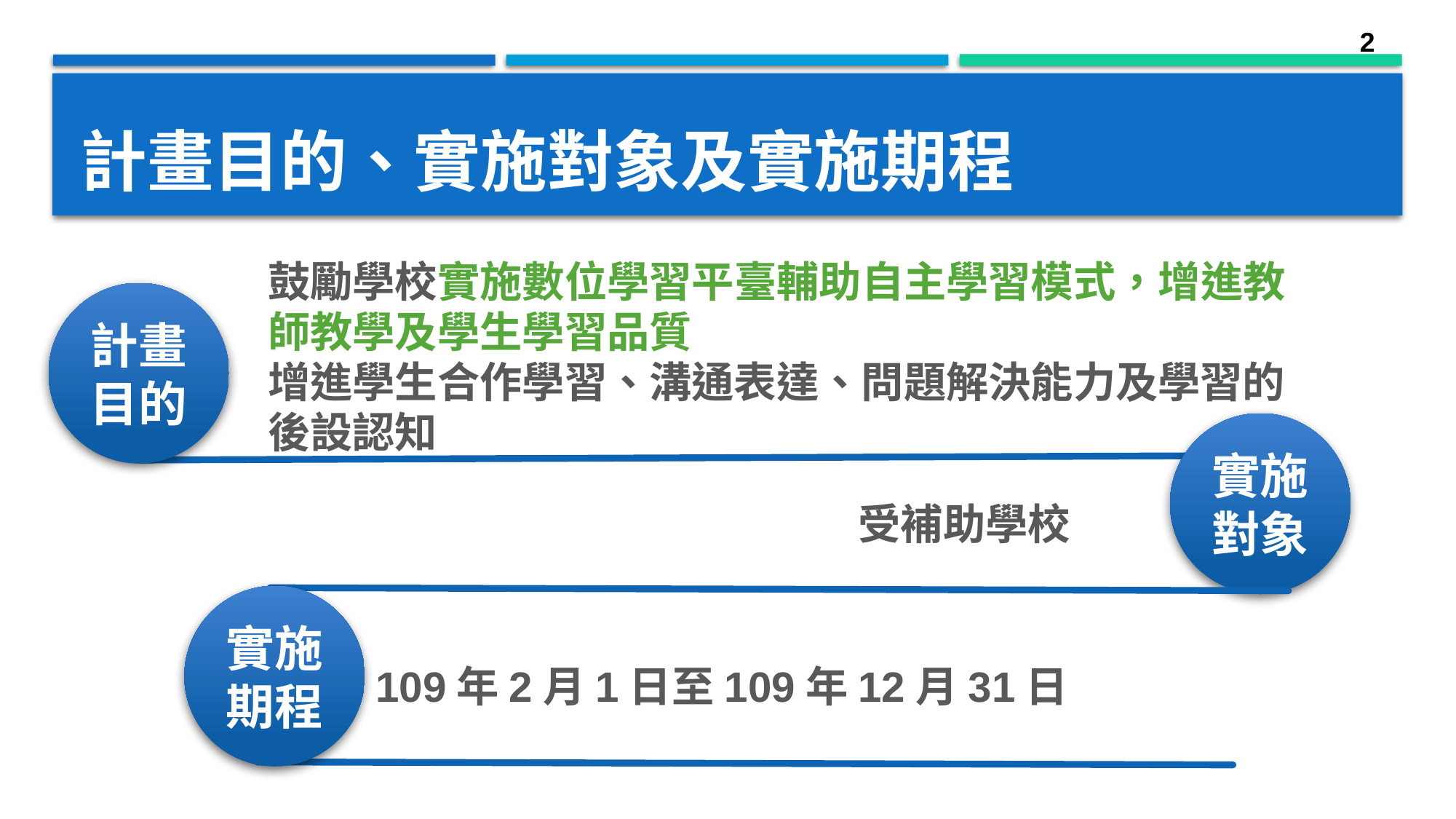

2
# 計畫目的、實施對象及實施期程
鼓勵學校實施數位學習平臺輔助自主學習模式，增進教師教學及學生學習品質
增進學生合作學習、溝通表達、問題解決能力及學習的後設認知

計畫
目的
實施對象
                              受補助學校
實施期程
109年2月1日至109年12月31日